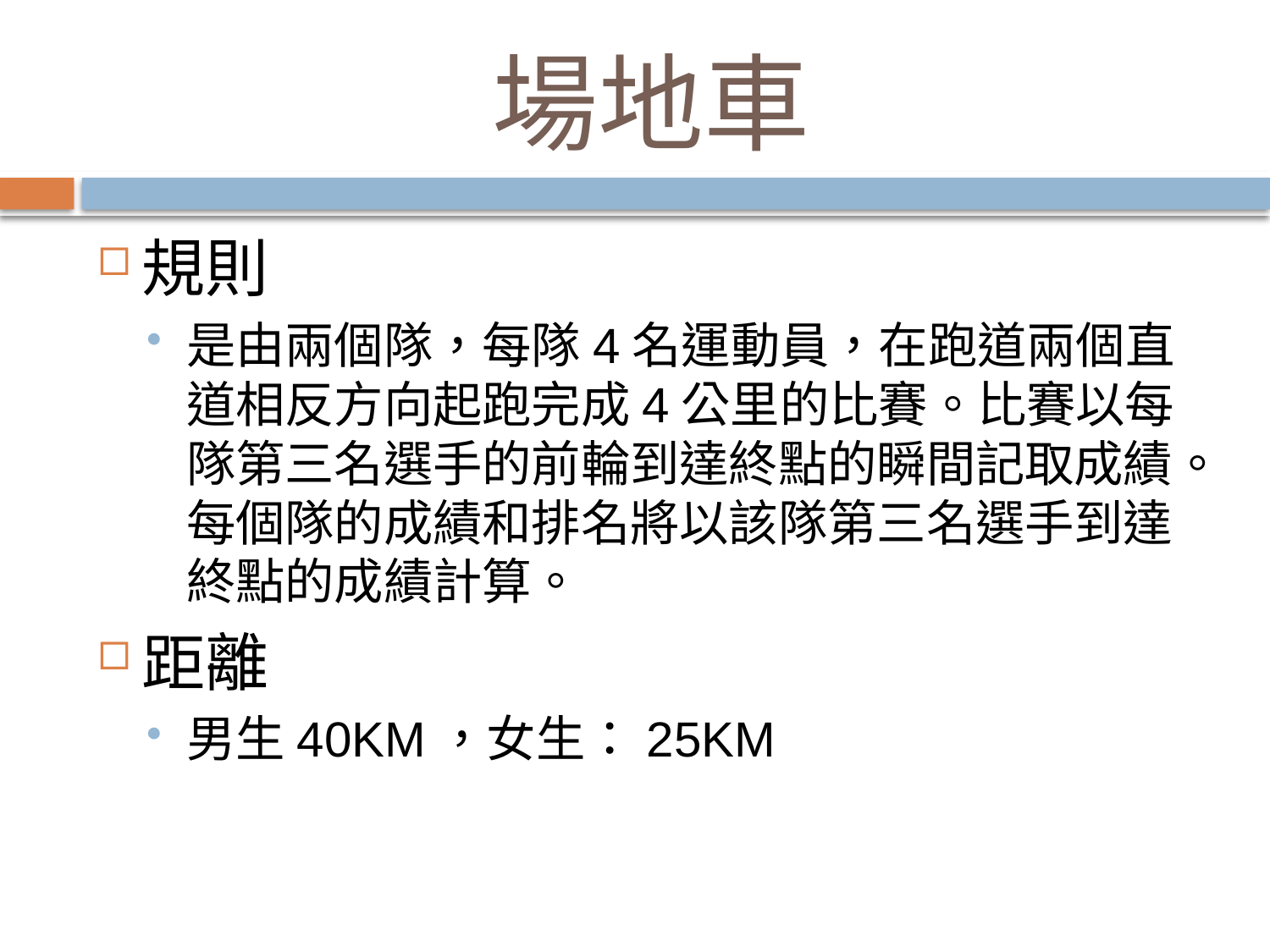

# 場地車
規則
是由兩個隊，每隊4名運動員，在跑道兩個直道相反方向起跑完成4公里的比賽。比賽以每隊第三名選手的前輪到達終點的瞬間記取成績。每個隊的成績和排名將以該隊第三名選手到達終點的成績計算。
距離
男生40KM，女生：25KM